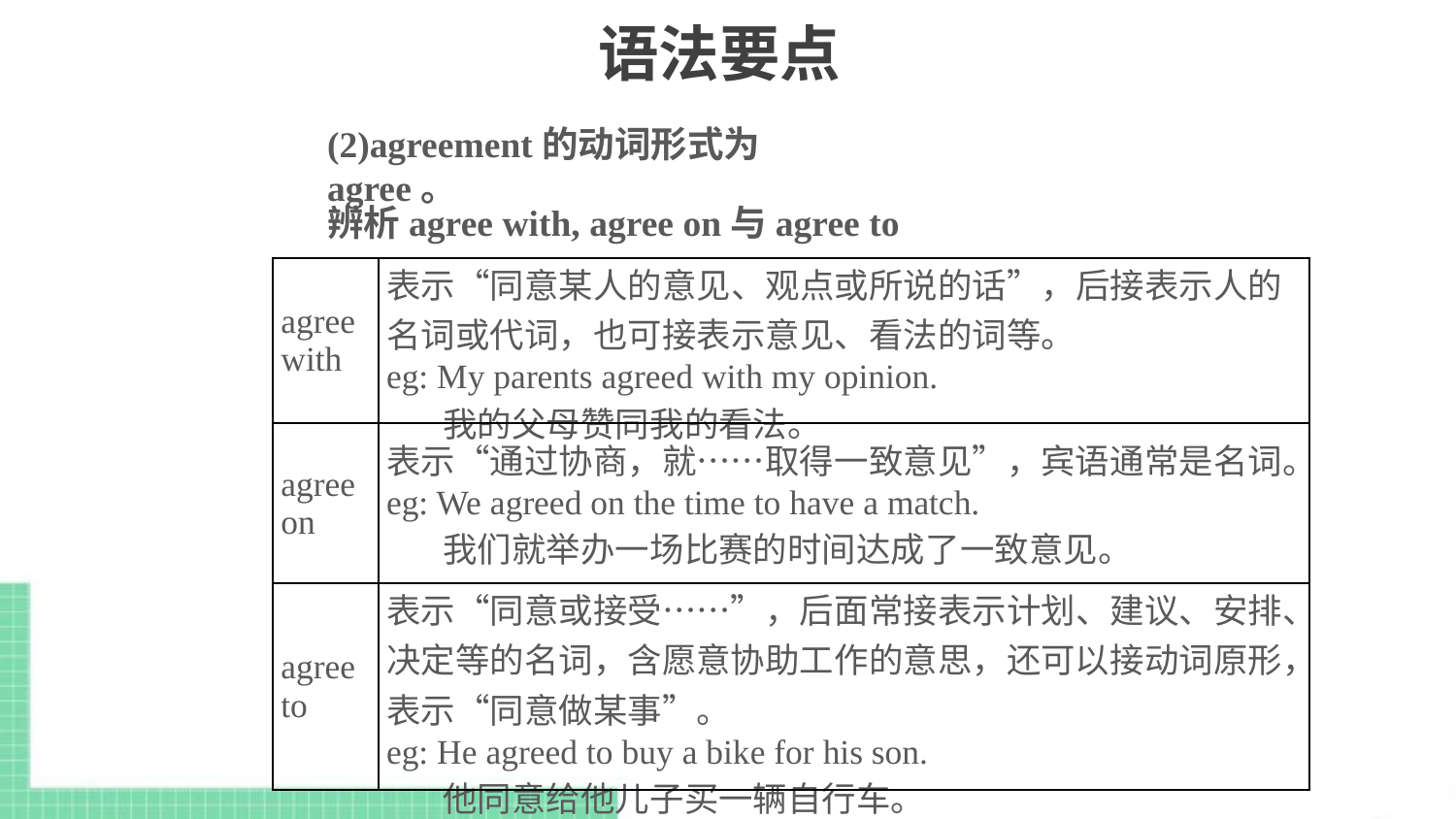

# 语法要点
(2)agreement的动词形式为agree。
辨析agree with, agree on与agree to
| agree with | 表示“同意某人的意见、观点或所说的话”，后接表示人的名词或代词，也可接表示意见、看法的词等。 eg: My parents agreed with my opinion. 我的父母赞同我的看法。 |
| --- | --- |
| agree on | 表示“通过协商，就……取得一致意见”，宾语通常是名词。 eg: We agreed on the time to have a match. 我们就举办一场比赛的时间达成了一致意见。 |
| agree to | 表示“同意或接受……”，后面常接表示计划、建议、安排、决定等的名词，含愿意协助工作的意思，还可以接动词原形，表示“同意做某事”。 eg: He agreed to buy a bike for his son. 他同意给他儿子买一辆自行车。 |